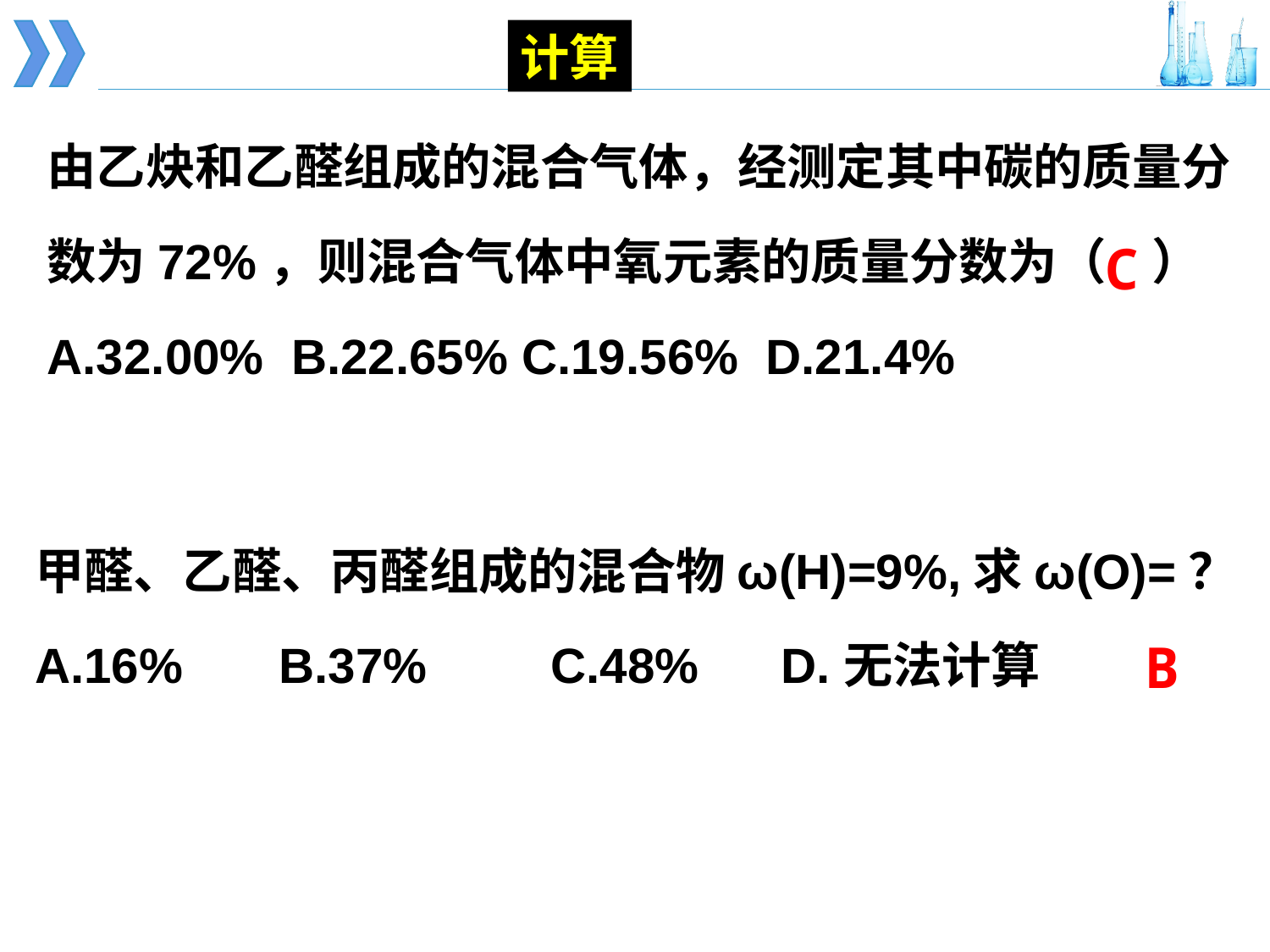

计算
由乙炔和乙醛组成的混合气体，经测定其中碳的质量分数为72%，则混合气体中氧元素的质量分数为（    ）
A.32.00%  B.22.65% C.19.56%  D.21.4%
C
甲醛、乙醛、丙醛组成的混合物ω(H)=9%,求ω(O)=？A.16%       B.37%         C.48%      D.无法计算
B